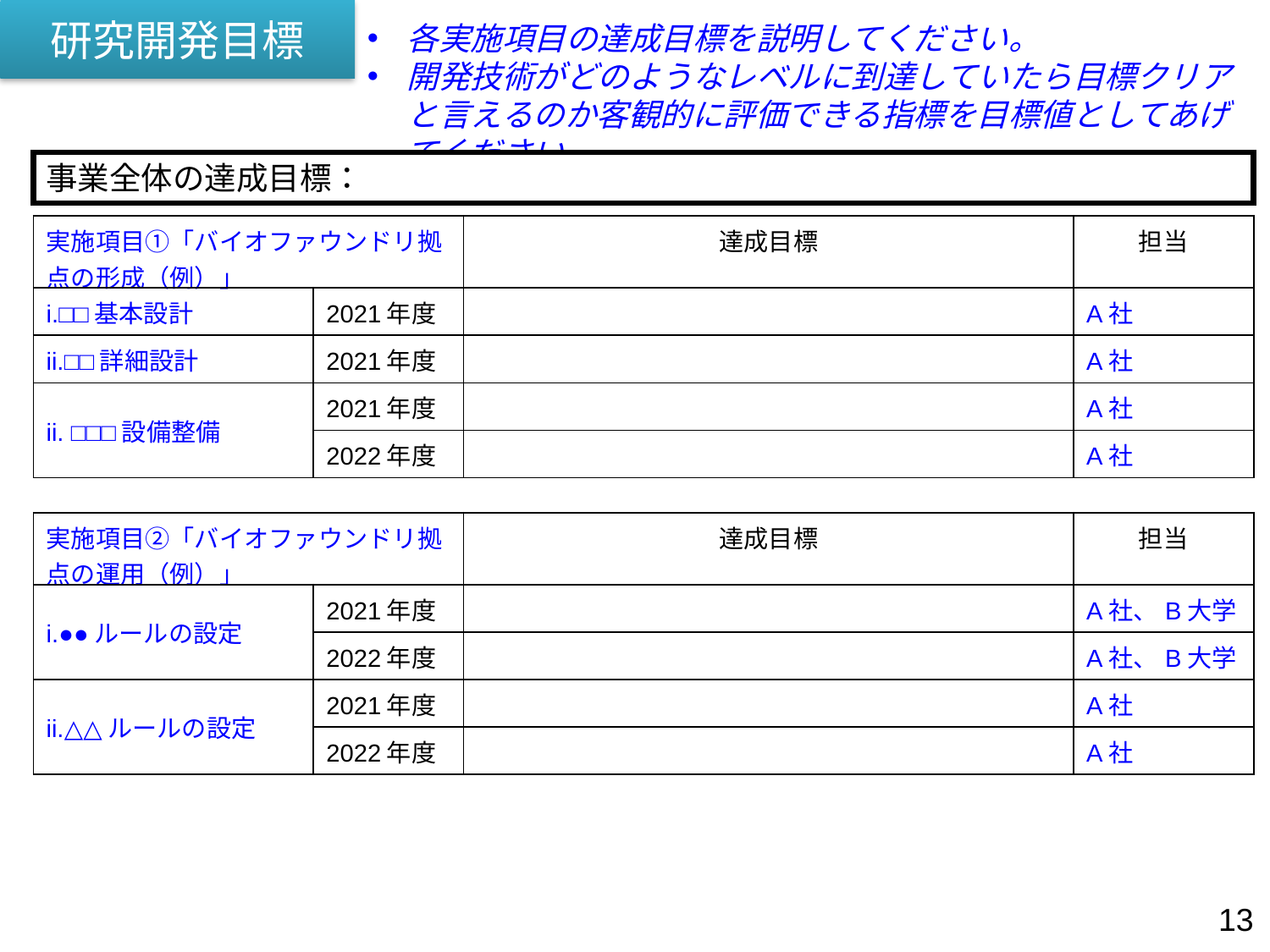

# 研究開発目標
各実施項目の達成目標を説明してください。
開発技術がどのようなレベルに到達していたら目標クリアと言えるのか客観的に評価できる指標を目標値としてあげてください。
事業全体の達成目標：
| 実施項目①「バイオファウンドリ拠点の形成（例）」 |  | 達成目標 | 担当 |
| --- | --- | --- | --- |
| i.□□基本設計 | 2021年度 |  | A社 |
| ii.□□詳細設計 | 2021年度 |  | A社 |
| ii. □□□設備整備 | 2021年度 |  | A社 |
|  | 2022年度 |  | A社 |
| 実施項目②「バイオファウンドリ拠点の運用（例）」 |  | 達成目標 | 担当 |
| --- | --- | --- | --- |
| i.●●ルールの設定 | 2021年度 |  | A社、B大学 |
|  | 2022年度 |  | A社、B大学 |
| ii.△△ルールの設定 | 2021年度 |  | A社 |
|  | 2022年度 |  | A社 |
13